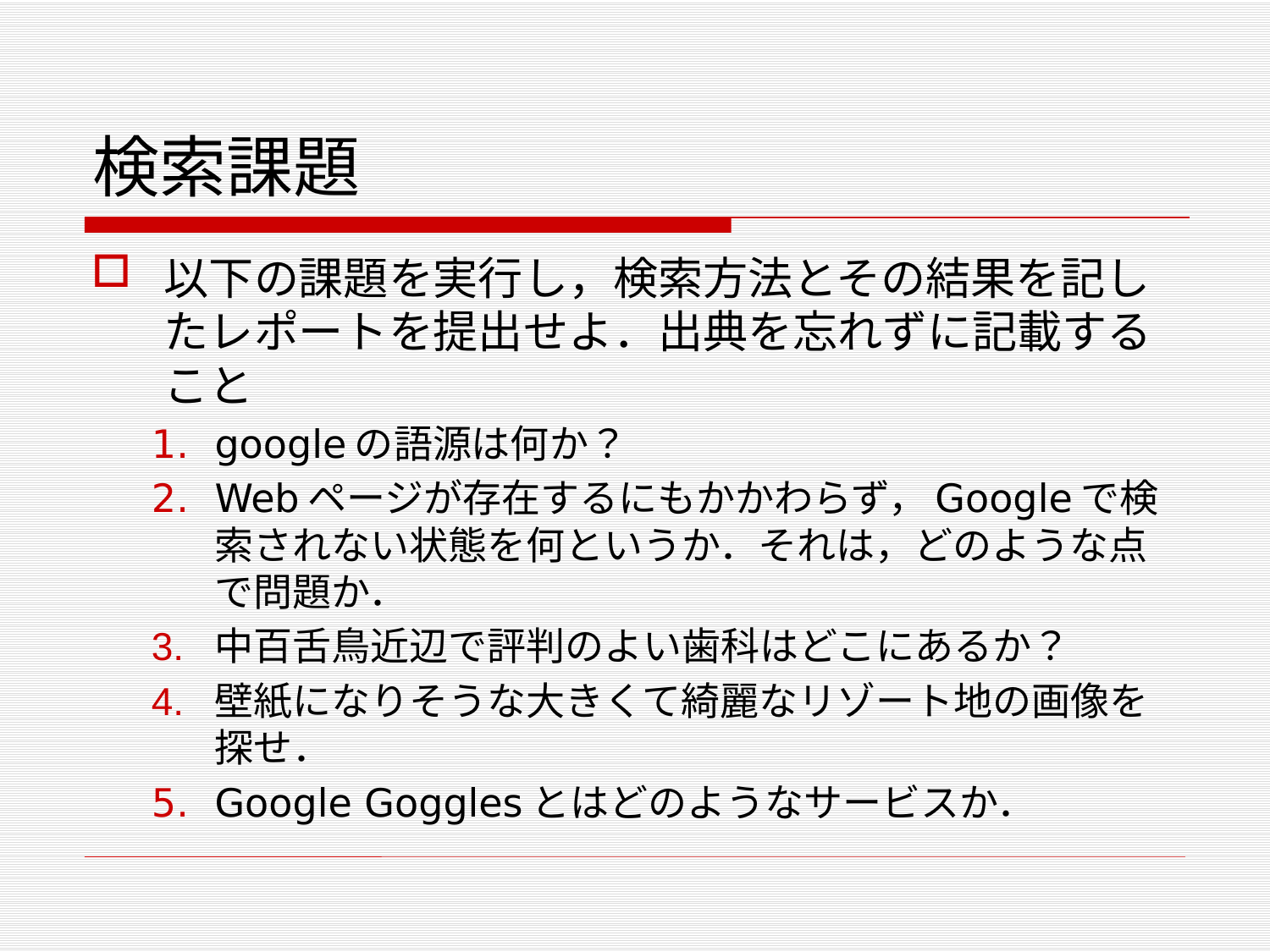

# 検索課題
以下の課題を実行し，検索方法とその結果を記したレポートを提出せよ．出典を忘れずに記載すること
googleの語源は何か？
Webページが存在するにもかかわらず，Googleで検索されない状態を何というか．それは，どのような点で問題か．
中百舌鳥近辺で評判のよい歯科はどこにあるか？
壁紙になりそうな大きくて綺麗なリゾート地の画像を探せ．
Google Gogglesとはどのようなサービスか．